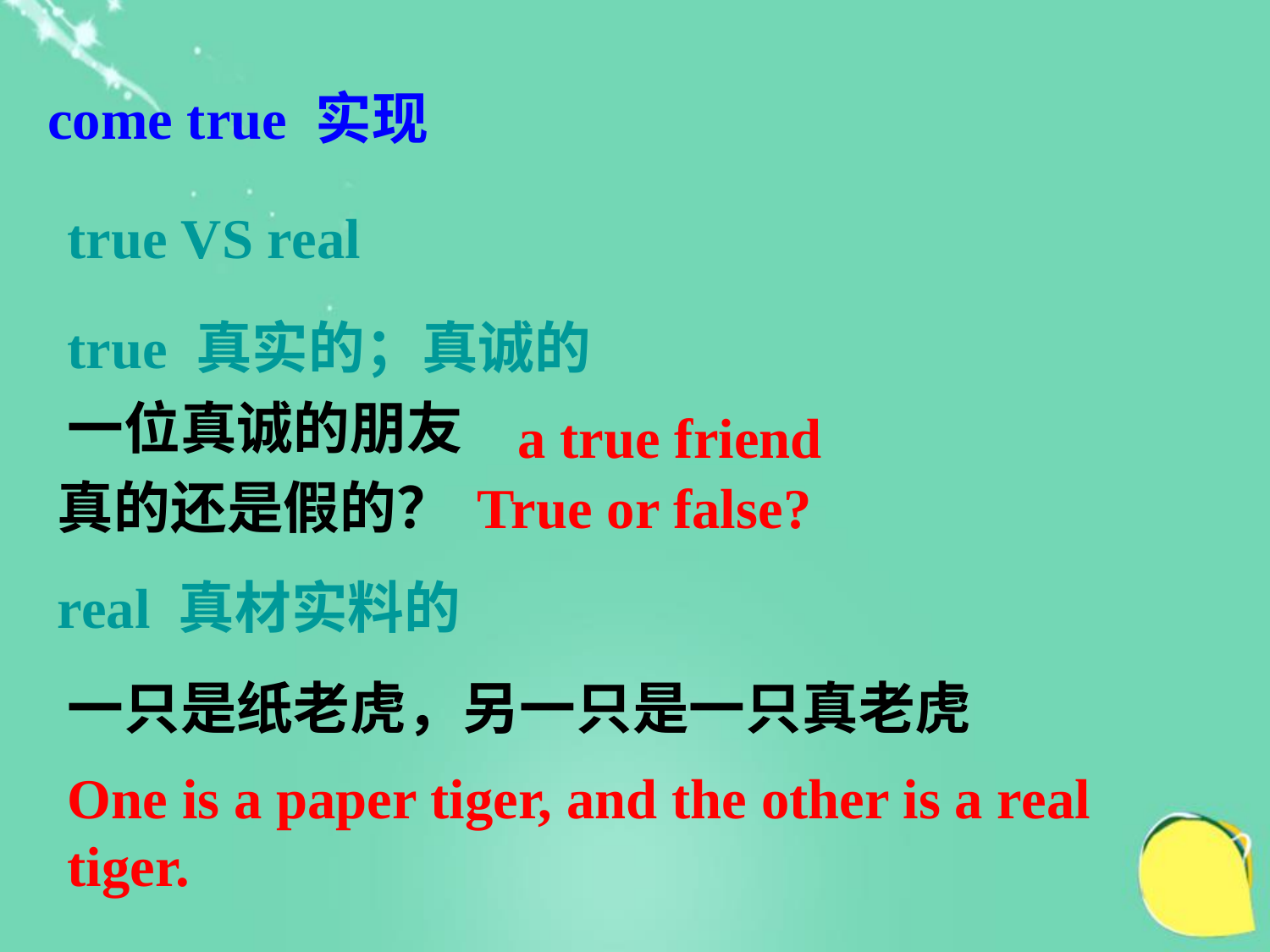

come true 实现
true VS real
true 真实的；真诚的
一位真诚的朋友
a true friend
真的还是假的？
True or false?
real 真材实料的
一只是纸老虎，另一只是一只真老虎
One is a paper tiger, and the other is a real tiger.